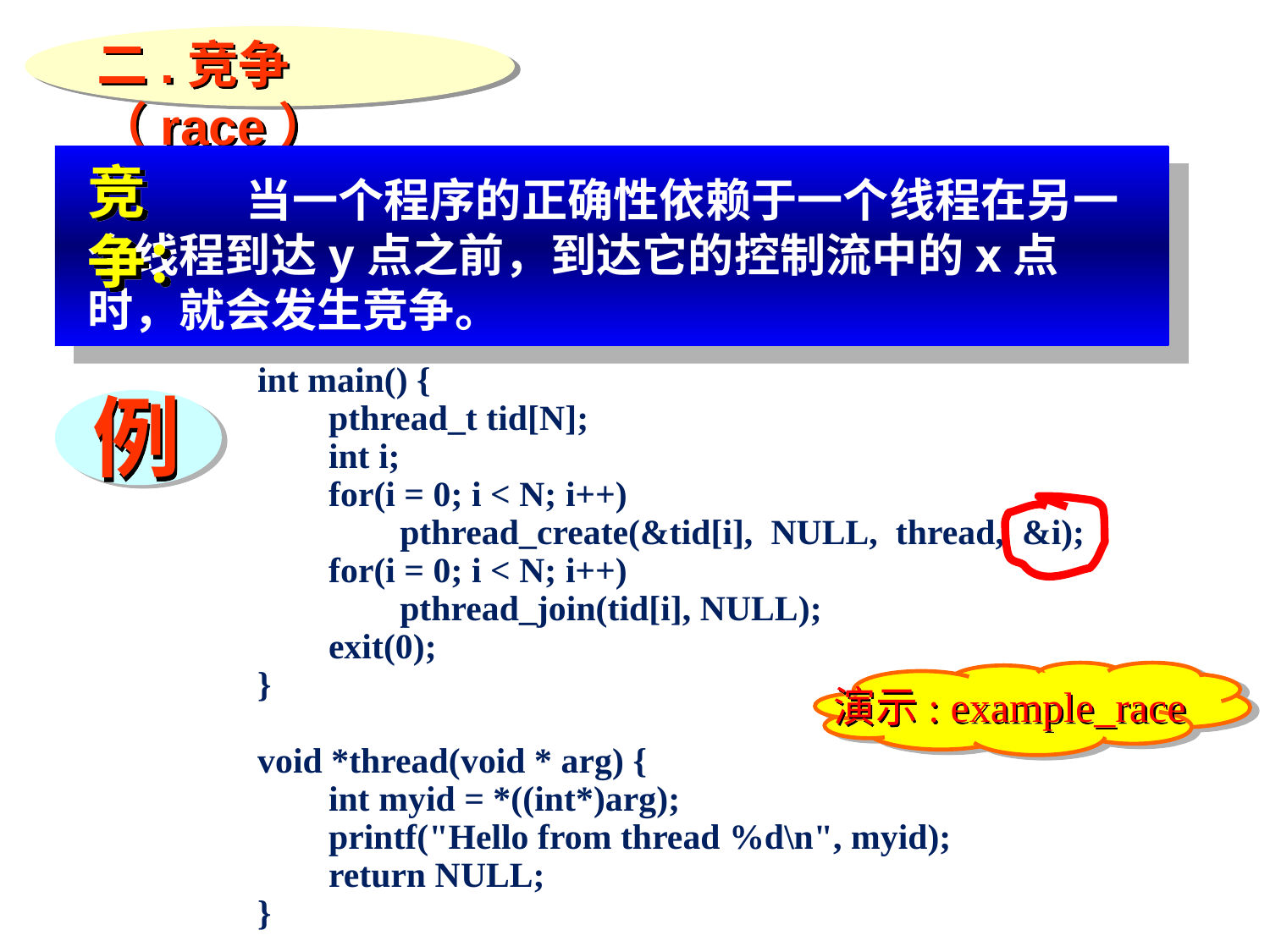

二.竞争（race）

竞争：
	  当一个程序的正确性依赖于一个线程在另一个线程到达y点之前，到达它的控制流中的x点时，就会发生竞争。
int main() {
        pthread_t tid[N];
        int i;
        for(i = 0; i < N; i++)
                pthread_create(&tid[i],  NULL,  thread,  &i);
        for(i = 0; i < N; i++)
                pthread_join(tid[i], NULL);
        exit(0);
}

void *thread(void * arg) {
        int myid = *((int*)arg);
        printf("Hello from thread %d\n", myid);
        return NULL;
}
例

演示: example_race